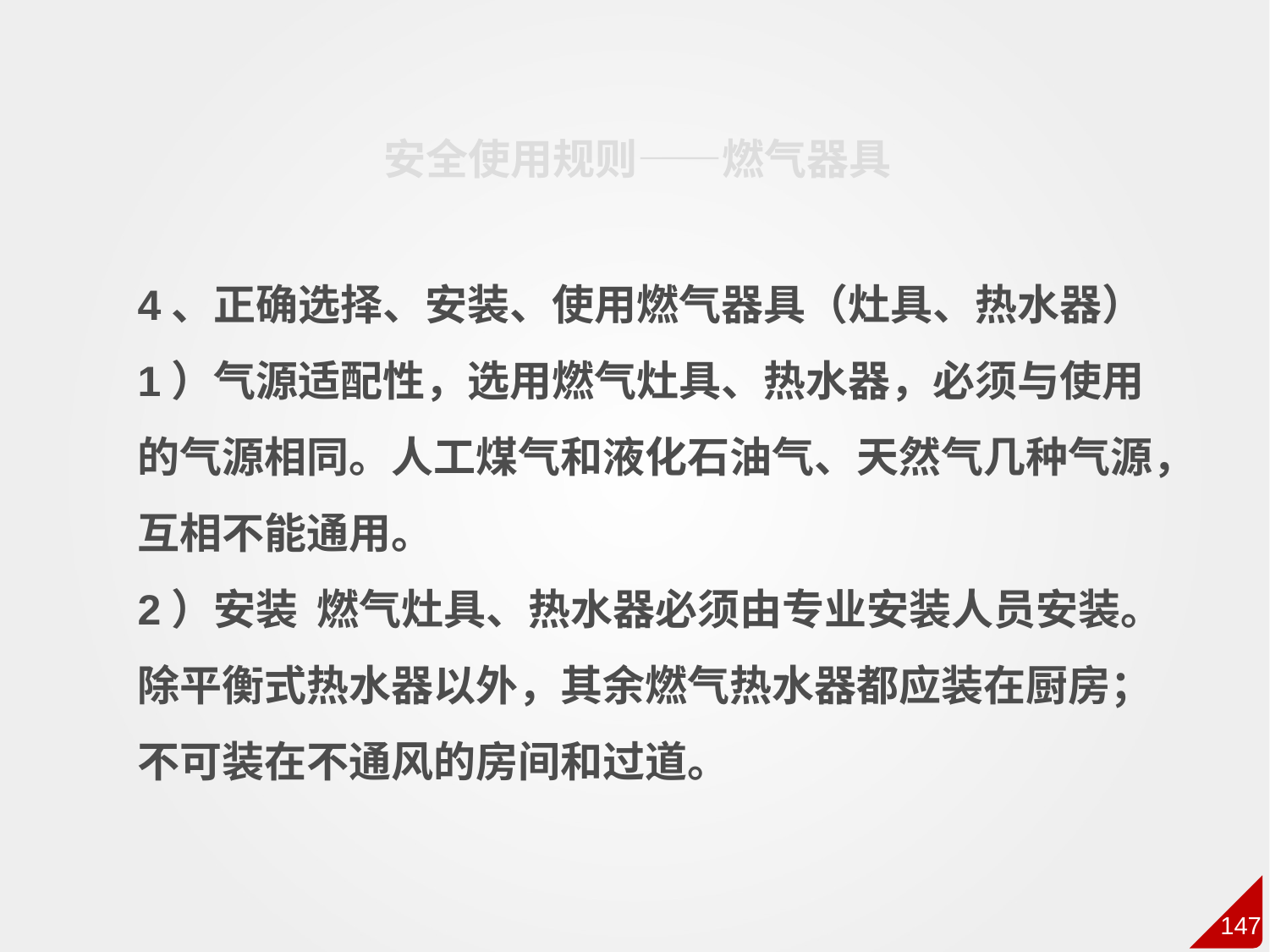

安全使用规则——燃气器具
4、正确选择、安装、使用燃气器具（灶具、热水器）
1）气源适配性，选用燃气灶具、热水器，必须与使用的气源相同。人工煤气和液化石油气、天然气几种气源，互相不能通用。
2）安装  燃气灶具、热水器必须由专业安装人员安装。除平衡式热水器以外，其余燃气热水器都应装在厨房；不可装在不通风的房间和过道。